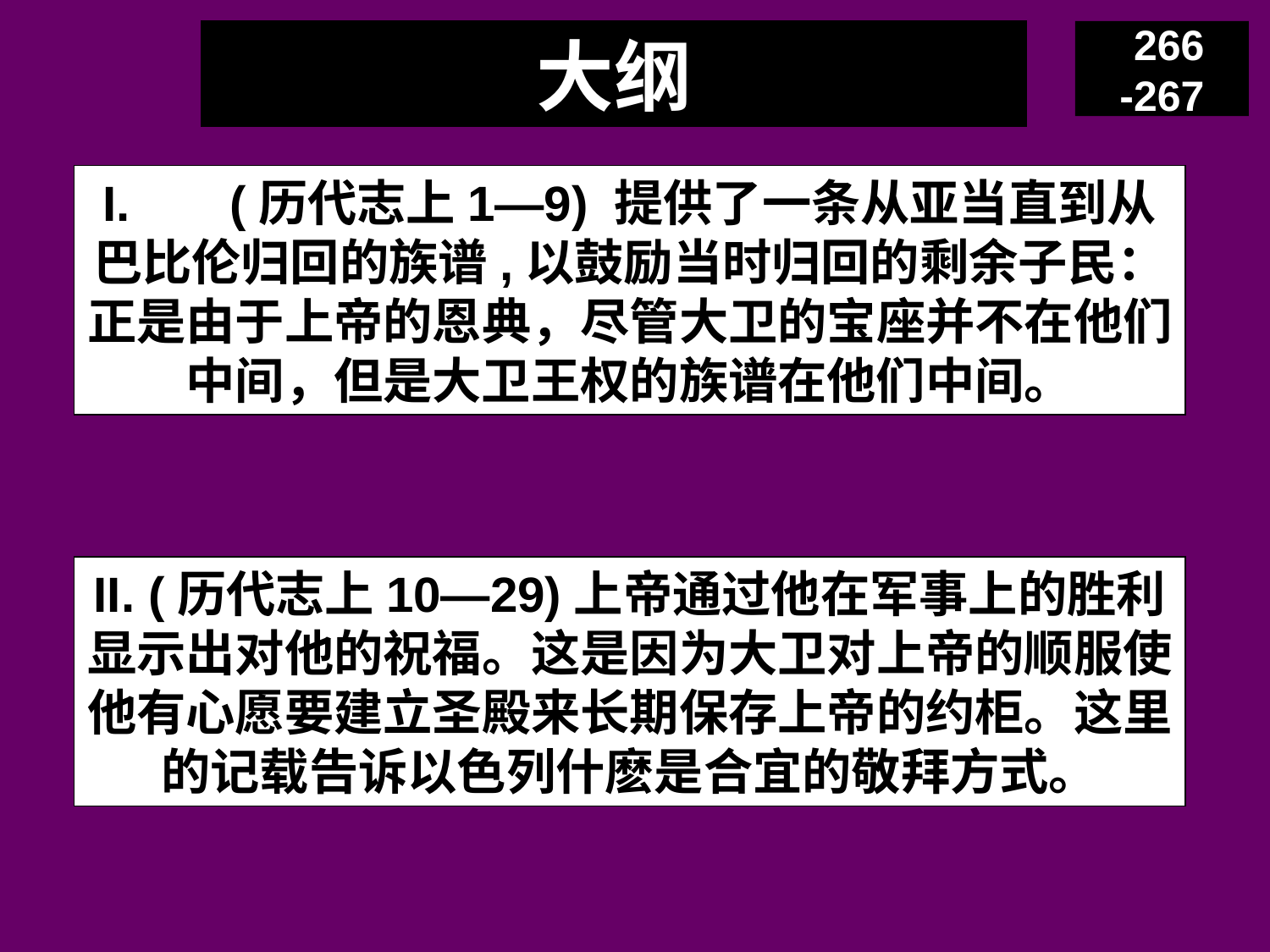

# 大纲
266
-267
I.	(历代志上1—9) 提供了一条从亚当直到从巴比伦归回的族谱,以鼓励当时归回的剩余子民：正是由于上帝的恩典，尽管大卫的宝座并不在他们中间，但是大卫王权的族谱在他们中间。
II. (历代志上10—29)上帝通过他在军事上的胜利显示出对他的祝福。这是因为大卫对上帝的顺服使他有心愿要建立圣殿来长期保存上帝的约柜。这里的记载告诉以色列什麽是合宜的敬拜方式。